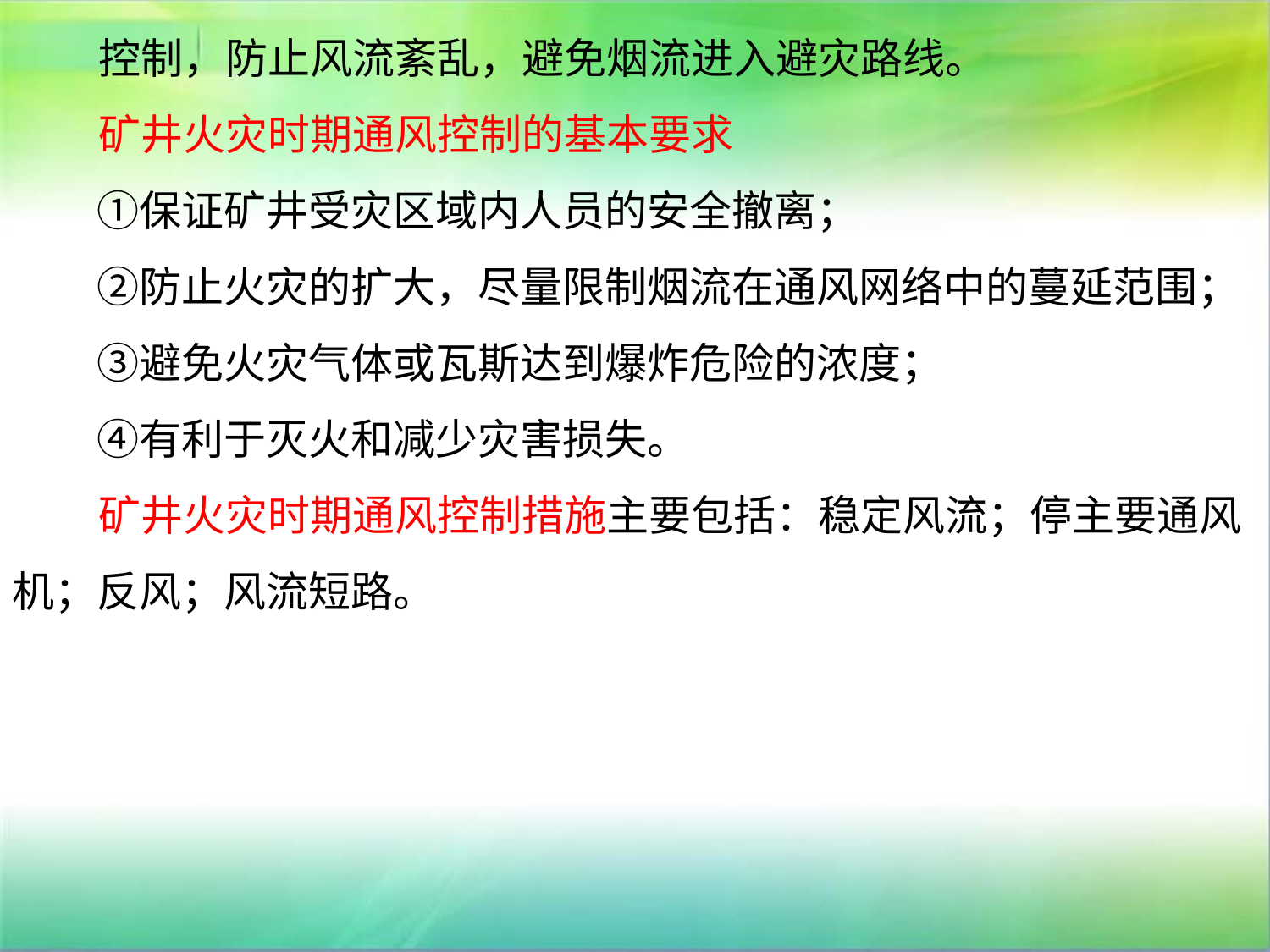

控制，防止风流紊乱，避免烟流进入避灾路线。
        矿井火灾时期通风控制的基本要求
　　①保证矿井受灾区域内人员的安全撤离；
　　②防止火灾的扩大，尽量限制烟流在通风网络中的蔓延范围；
　　③避免火灾气体或瓦斯达到爆炸危险的浓度；
　　④有利于灭火和减少灾害损失。
        矿井火灾时期通风控制措施主要包括：稳定风流；停主要通风机；反风；风流短路。